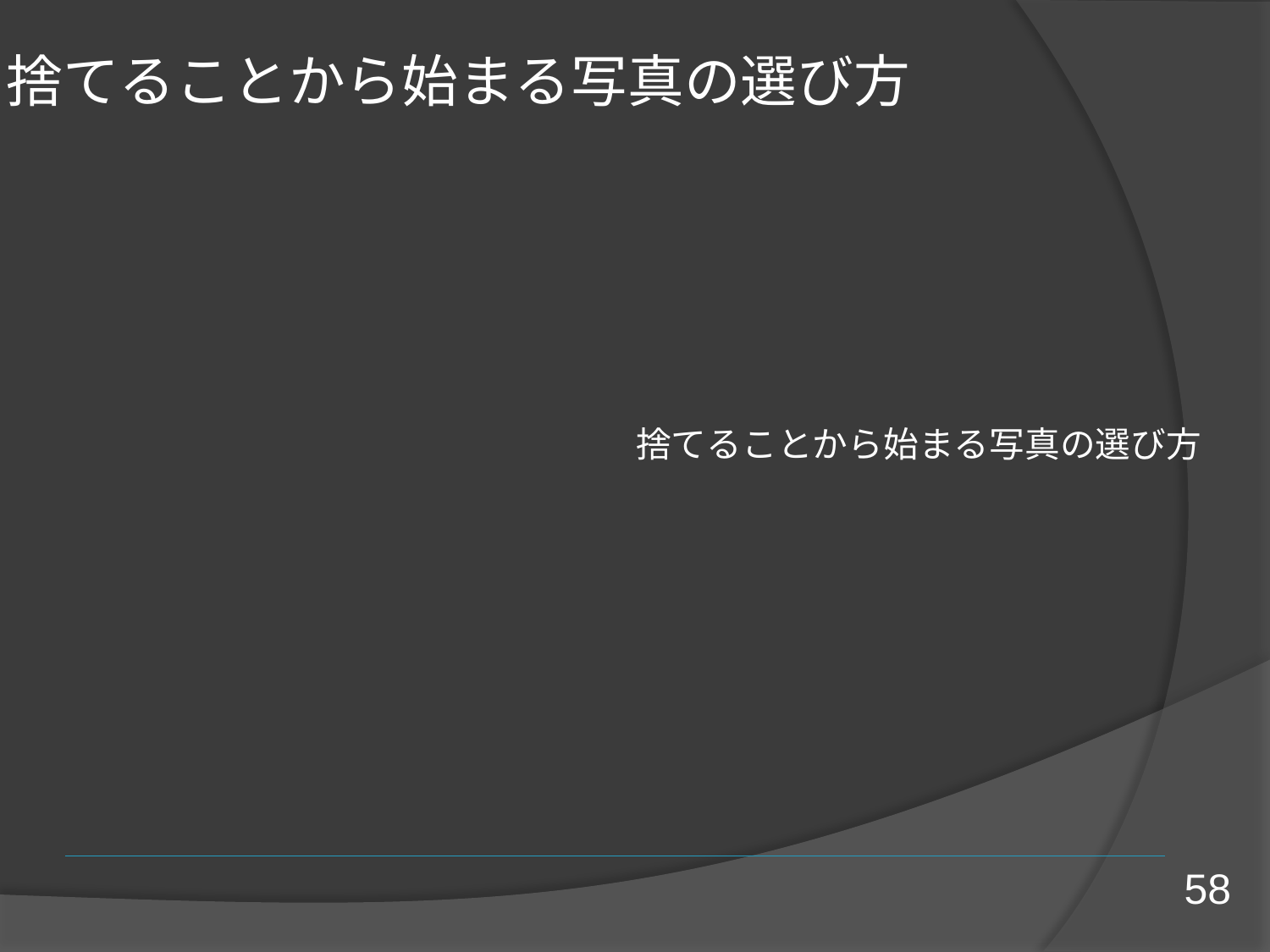

# 捨てることから始まる写真の選び方
捨てることから始まる写真の選び方
58